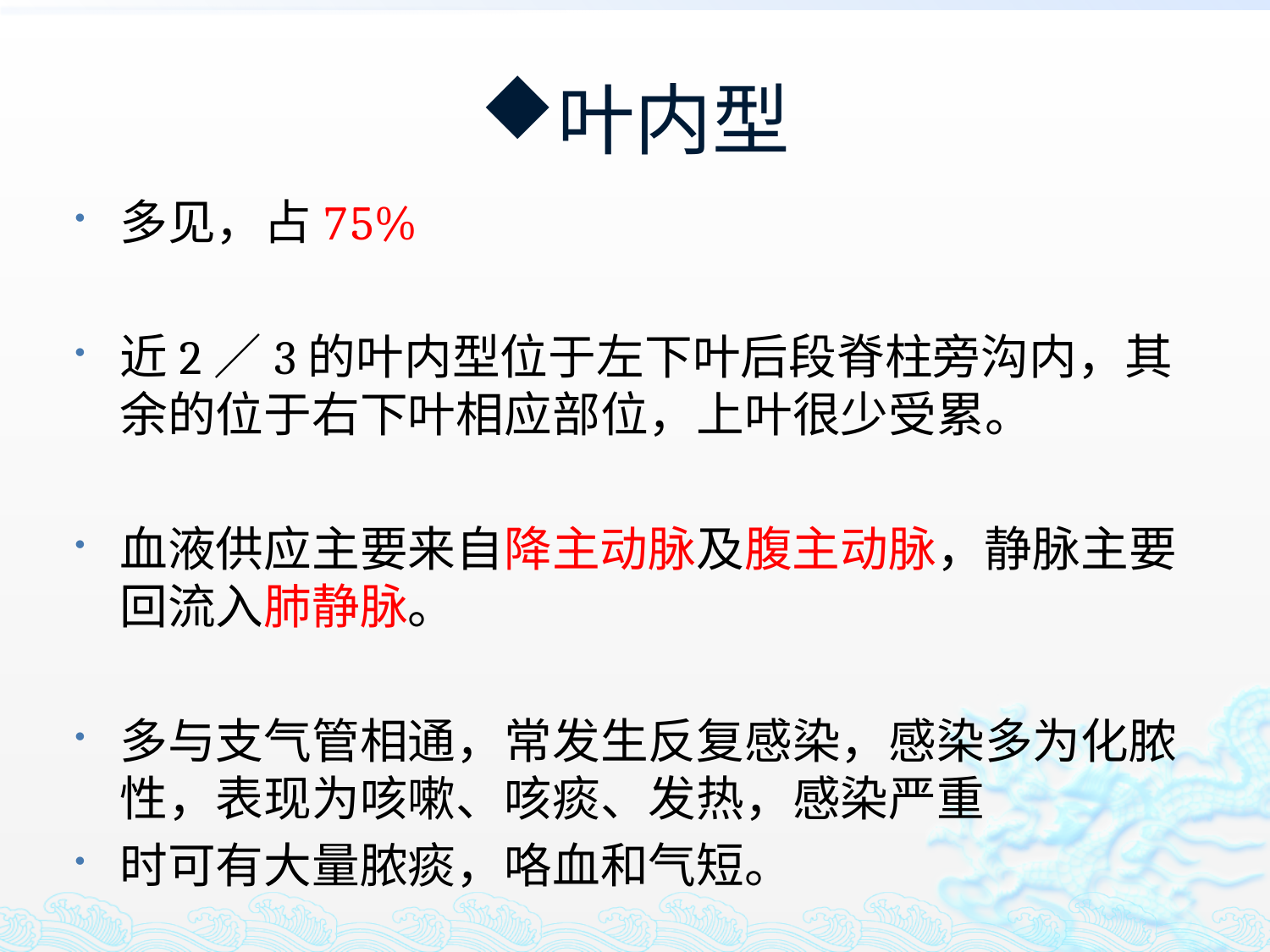

# 叶内型
多见，占75%

近2／3的叶内型位于左下叶后段脊柱旁沟内，其余的位于右下叶相应部位，上叶很少受累。

血液供应主要来自降主动脉及腹主动脉，静脉主要回流入肺静脉。

多与支气管相通，常发生反复感染，感染多为化脓性，表现为咳嗽、咳痰、发热，感染严重
时可有大量脓痰，咯血和气短。